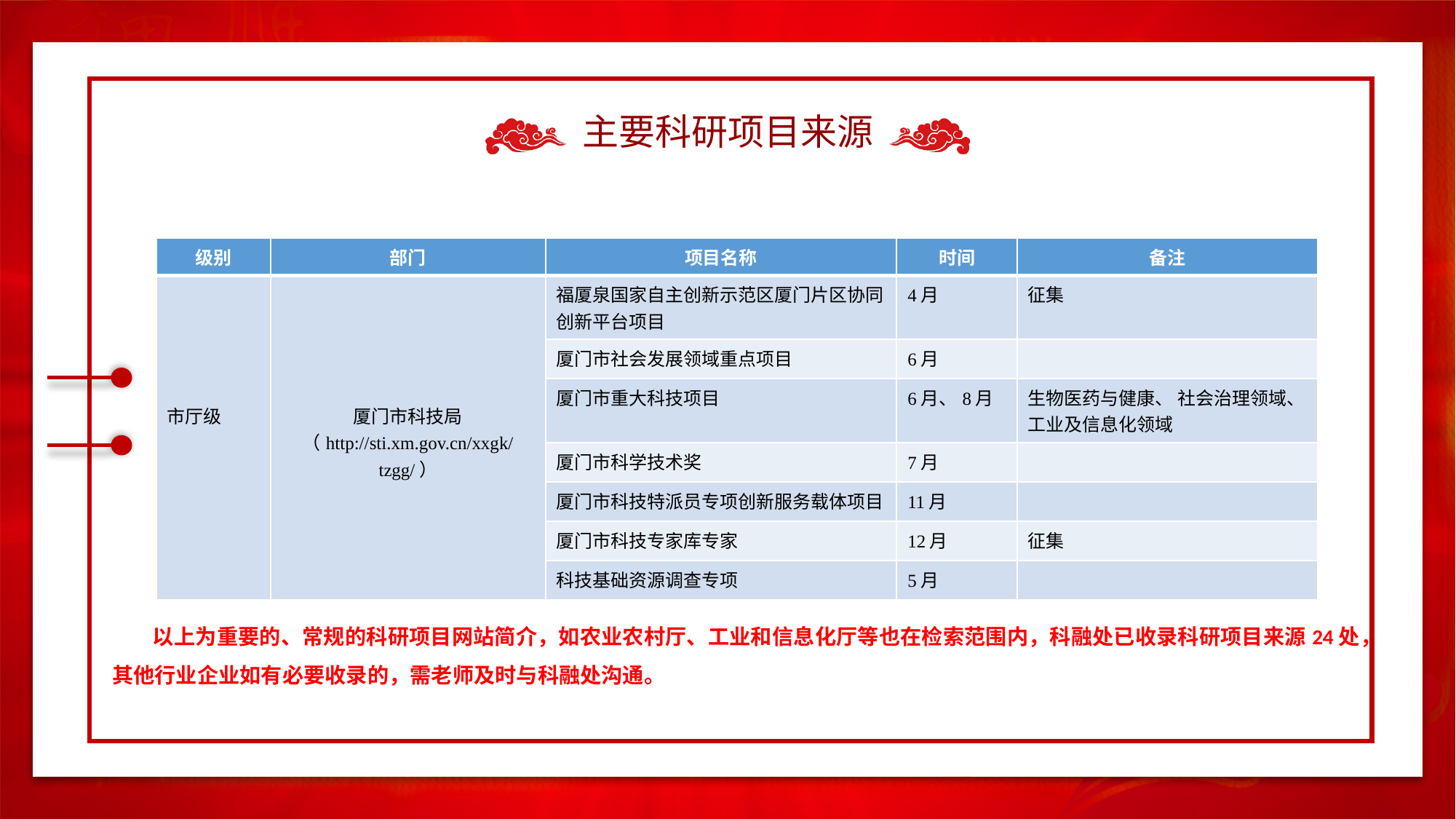

主要科研项目来源
| 级别 | 部门 | 项目名称 | 时间 | 备注 |
| --- | --- | --- | --- | --- |
| 市厅级 | 厦门市科技局 （http://sti.xm.gov.cn/xxgk/tzgg/） | 福厦泉国家自主创新示范区厦门片区协同创新平台项目 | 4月 | 征集 |
|  |  | 厦门市社会发展领域重点项目 | 6月 |  |
|  |  | 厦门市重大科技项目 | 6月、8月 | 生物医药与健康、 社会治理领域、工业及信息化领域 |
|  |  | 厦门市科学技术奖 | 7月 |  |
|  |  | 厦门市科技特派员专项创新服务载体项目 | 11月 |  |
|  |  | 厦门市科技专家库专家 | 12月 | 征集 |
|  |  | 科技基础资源调查专项 | 5月 |  |
       以上为重要的、常规的科研项目网站简介，如农业农村厅、工业和信息化厅等也在检索范围内，科融处已收录科研项目来源24处，
其他行业企业如有必要收录的，需老师及时与科融处沟通。